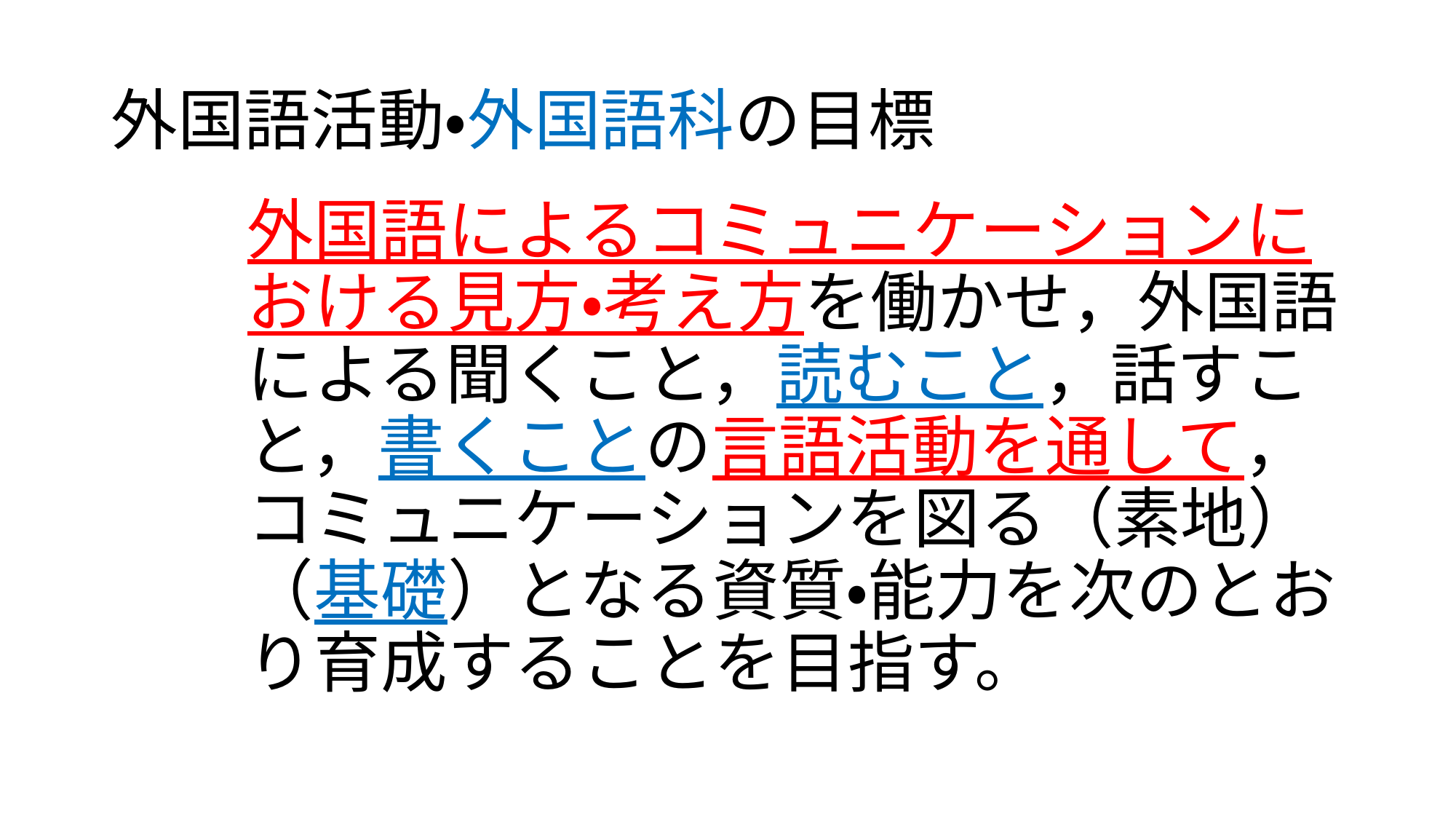

# 外国語活動・外国語科の目標
外国語によるコミュニケーションにおける見方・考え方を働かせ，外国語による聞くこと，読むこと，話すこと，書くことの言語活動を通して，コミュニケーションを図る（素地）（基礎）となる資質・能力を次のとおり育成することを目指す。